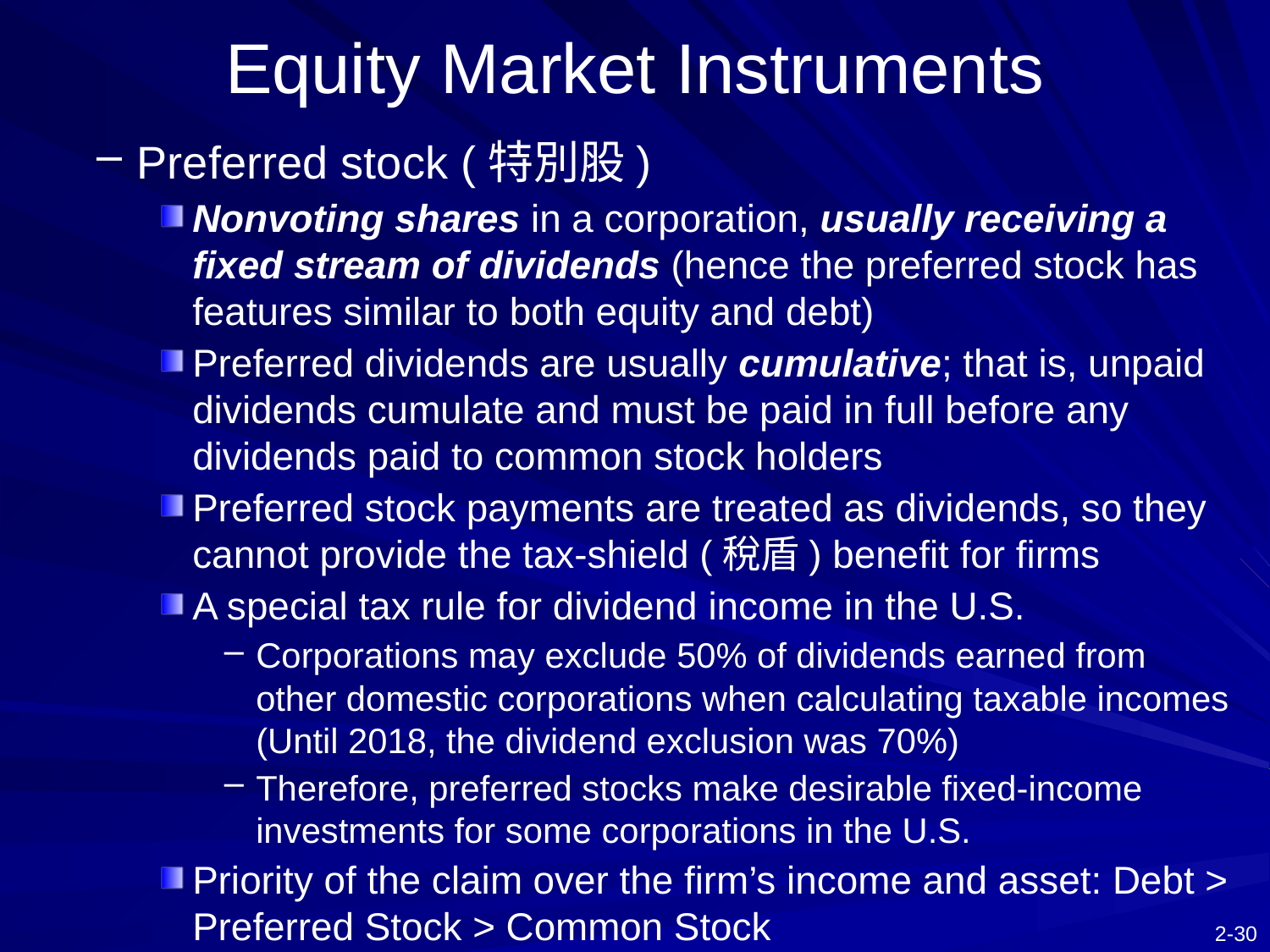

# Equity Market Instruments
Preferred stock (特別股)
Nonvoting shares in a corporation, usually receiving a fixed stream of dividends (hence the preferred stock has features similar to both equity and debt)
Preferred dividends are usually cumulative; that is, unpaid dividends cumulate and must be paid in full before any dividends paid to common stock holders
Preferred stock payments are treated as dividends, so they cannot provide the tax-shield (稅盾) benefit for firms
A special tax rule for dividend income in the U.S.
Corporations may exclude 50% of dividends earned from other domestic corporations when calculating taxable incomes (Until 2018, the dividend exclusion was 70%)
Therefore, preferred stocks make desirable fixed-income investments for some corporations in the U.S.
Priority of the claim over the firm’s income and asset: Debt > Preferred Stock > Common Stock